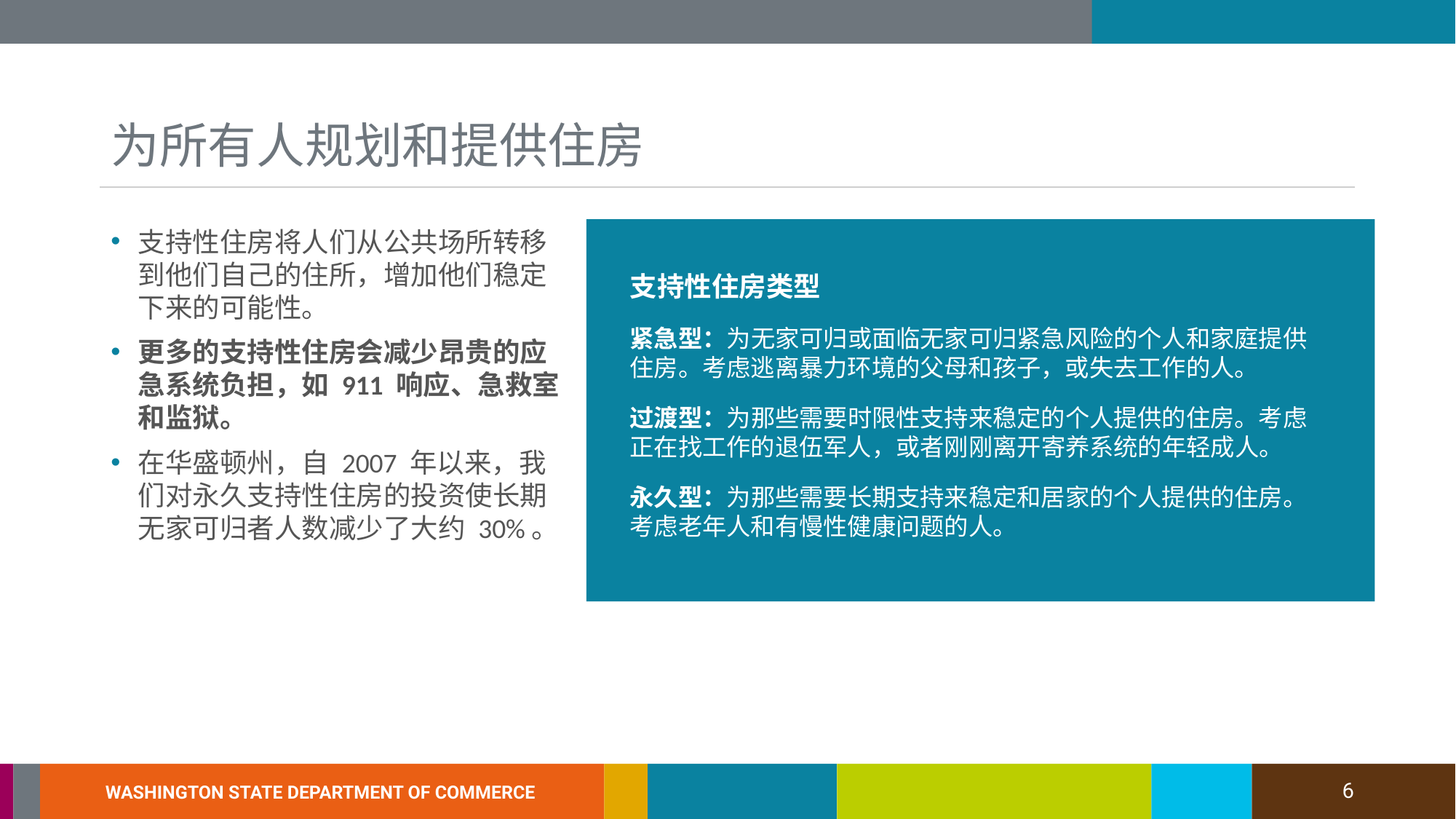

# 为所有人规划和提供住房
支持性住房将人们从公共场所转移到他们自己的住所，增加他们稳定下来的可能性。
更多的支持性住房会减少昂贵的应急系统负担，如 911 响应、急救室
和监狱。
在华盛顿州，自 2007 年以来，我们对永久支持性住房的投资使长期无家可归者人数减少了大约 30%。

支持性住房类型
紧急型：为无家可归或面临无家可归紧急风险的个人和家庭提供住房。考虑逃离暴力环境的父母和孩子，或失去工作的人。
过渡型：为那些需要时限性支持来稳定的个人提供的住房。考虑正在找工作的退伍军人，或者刚刚离开寄养系统的年轻成人。
永久型：为那些需要长期支持来稳定和居家的个人提供的住房。考虑老年人和有慢性健康问题的人。